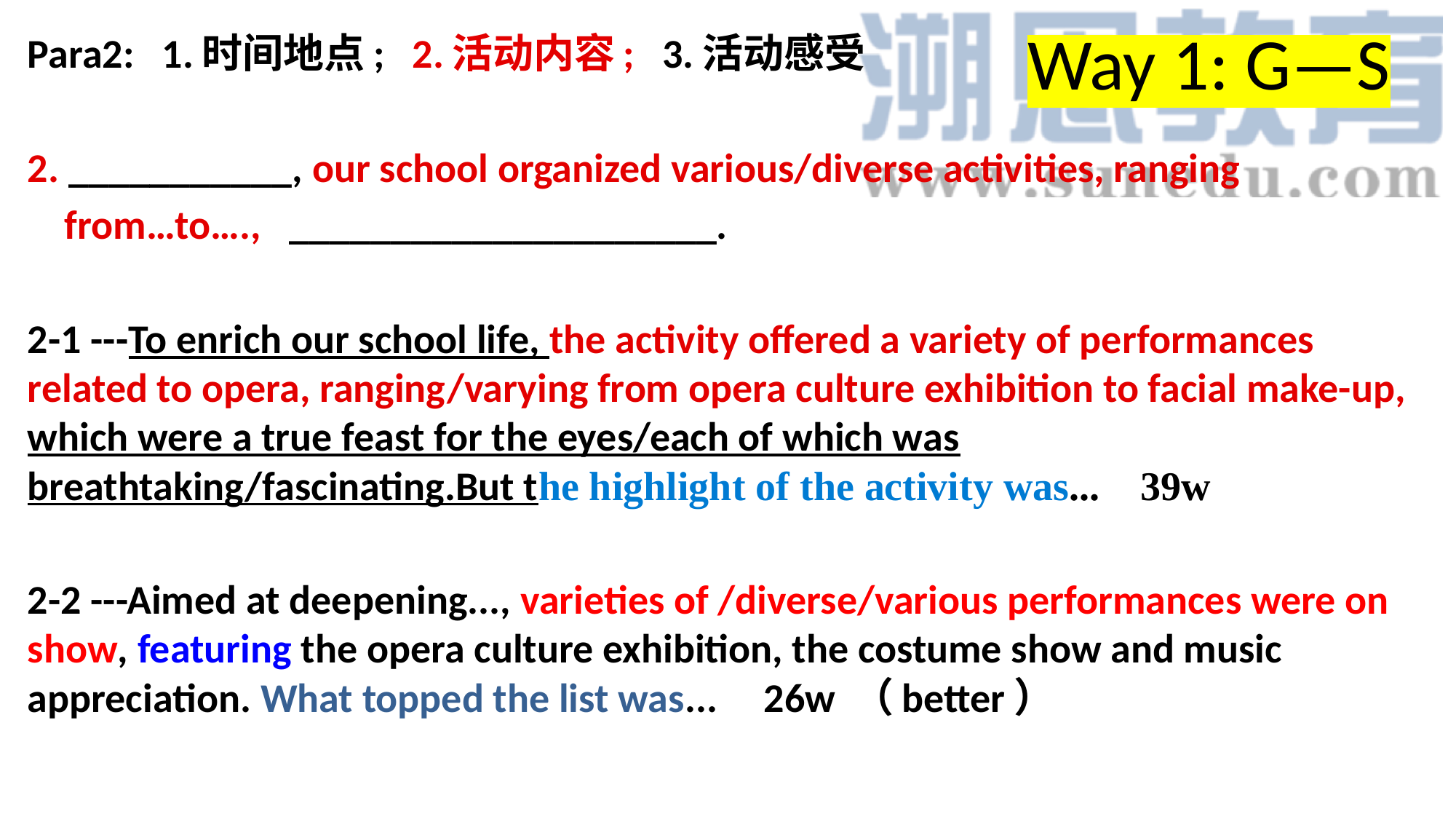

Way 1: G—S
Para2:   1.时间地点;   2.活动内容;   3.活动感受

2. ___________, our school organized various/diverse activities, ranging
    from…to….,   _____________________.

2-1 ---To enrich our school life, the activity offered a variety of performances related to opera, ranging/varying from opera culture exhibition to facial make-up, which were a true feast for the eyes/each of which was breathtaking/fascinating.But the highlight of the activity was...    39w

2-2 ---Aimed at deepening..., varieties of /diverse/various performances were on show, featuring the opera culture exhibition, the costume show and music appreciation. What topped the list was...     26w （better）